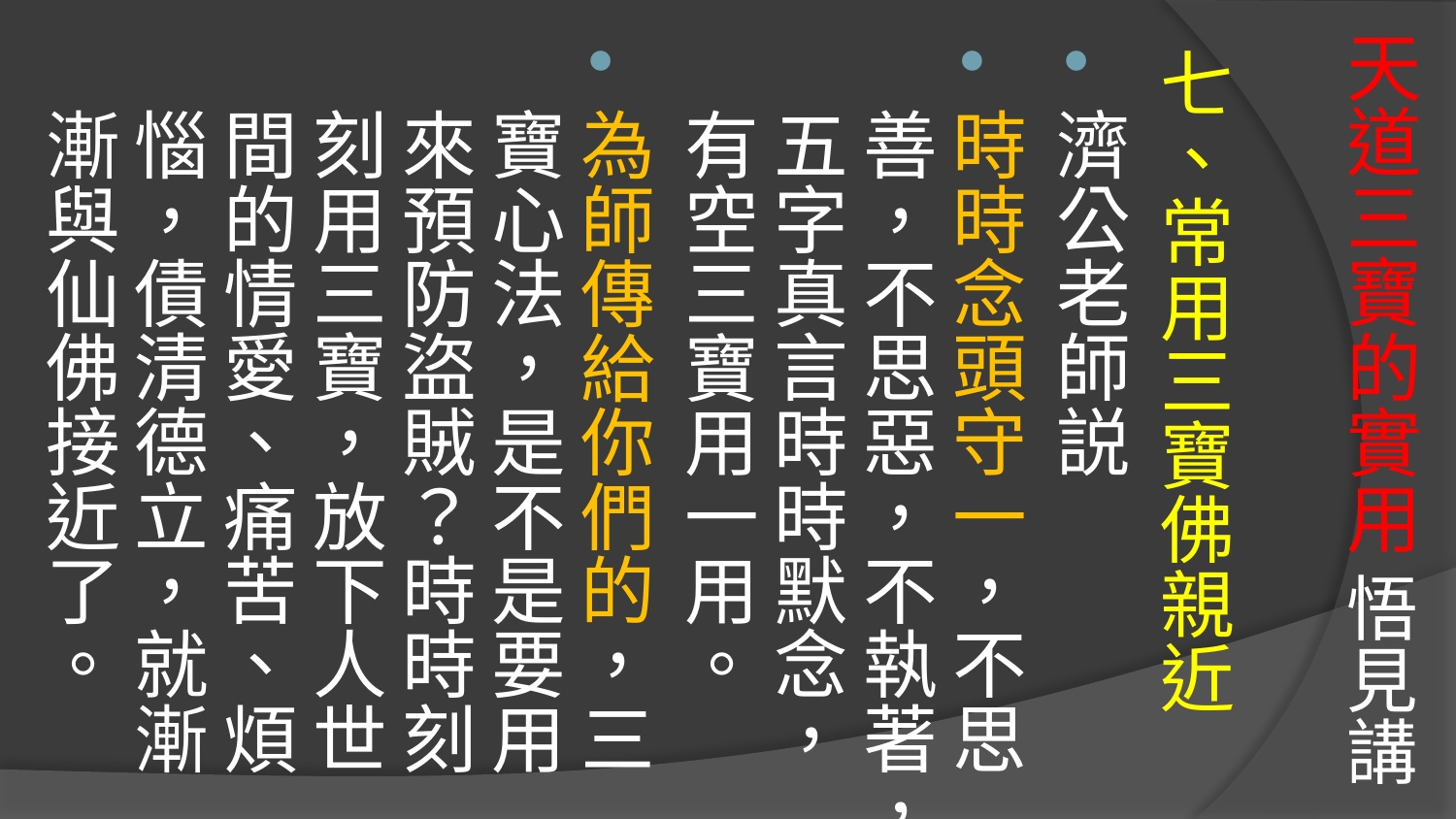

# 天道三寶的實用 悟見講
七、常用三寶佛親近
濟公老師説
時時念頭守一，不思善，不思惡，不執著，五字真言時時默念，有空三寶用一用。
為師傳給你們的，三寶心法，是不是要用來預防盜賊？時時刻刻用三寶，放下人世間的情愛、痛苦、煩惱，債清德立，就漸漸與仙佛接近了。